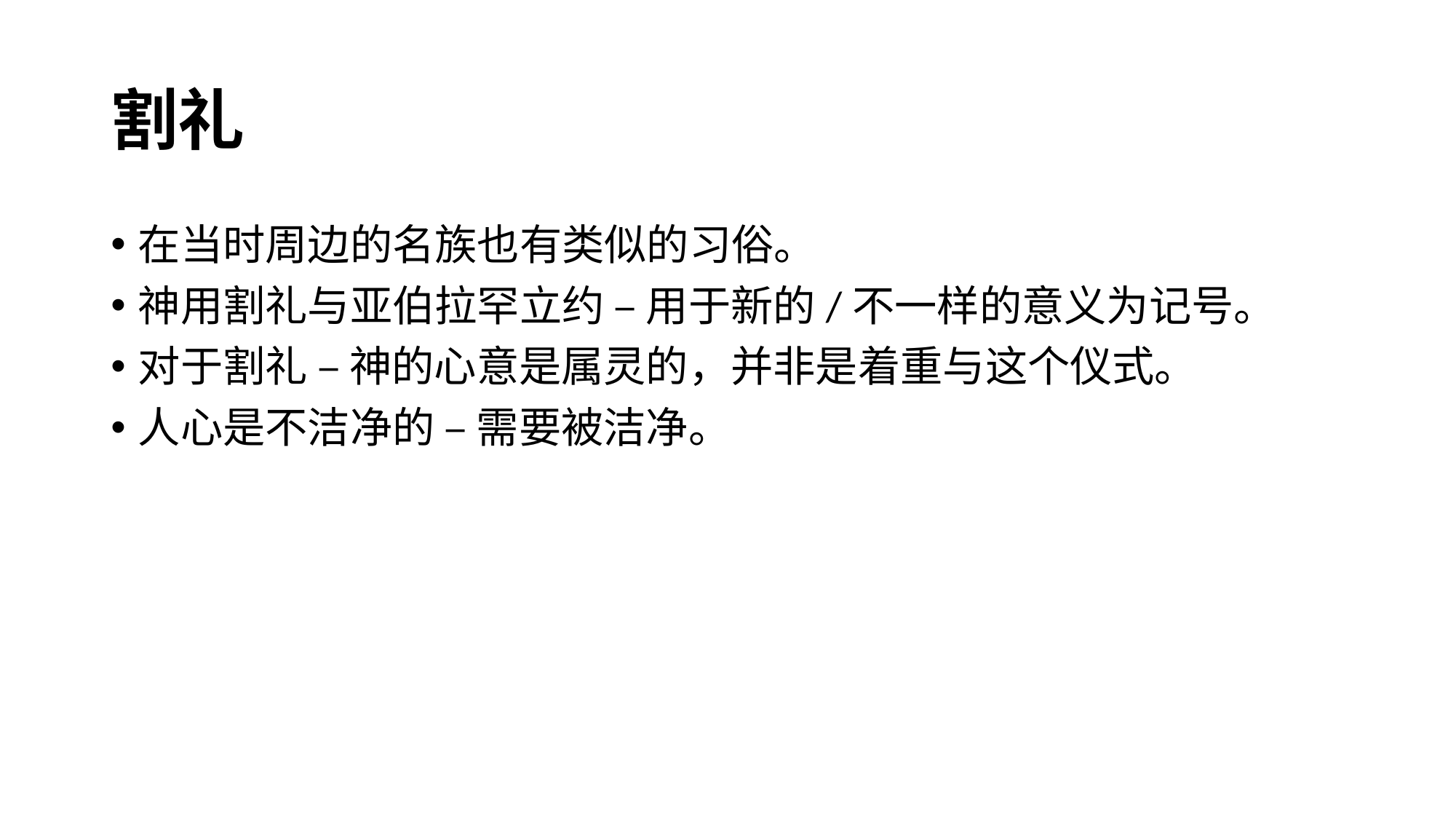

# 割礼
在当时周边的名族也有类似的习俗。
神用割礼与亚伯拉罕立约 – 用于新的/不一样的意义为记号。
对于割礼 – 神的心意是属灵的，并非是着重与这个仪式。
人心是不洁净的 – 需要被洁净。